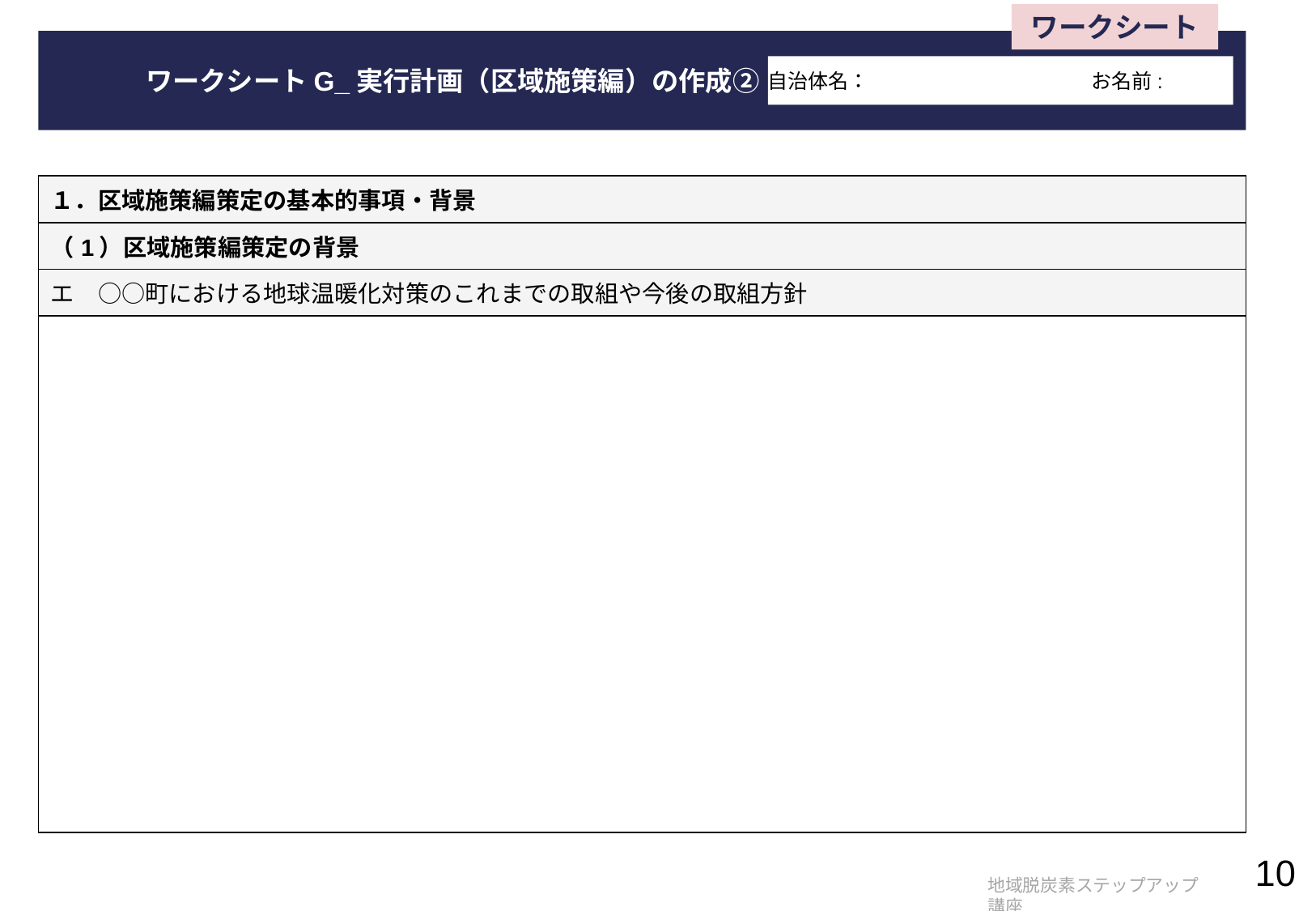

ワークシート
　　　　ワークシートG_実行計画（区域施策編）の作成②
自治体名：　　　　　　　　　　　お名前:
| １．区域施策編策定の基本的事項・背景 |
| --- |
| （1）区域施策編策定の背景 |
| エ　○○町における地球温暖化対策のこれまでの取組や今後の取組方針 |
|  |
※記入欄が足りない場合は、
適宜、シートをコピーしページを増やしてご対応ください。